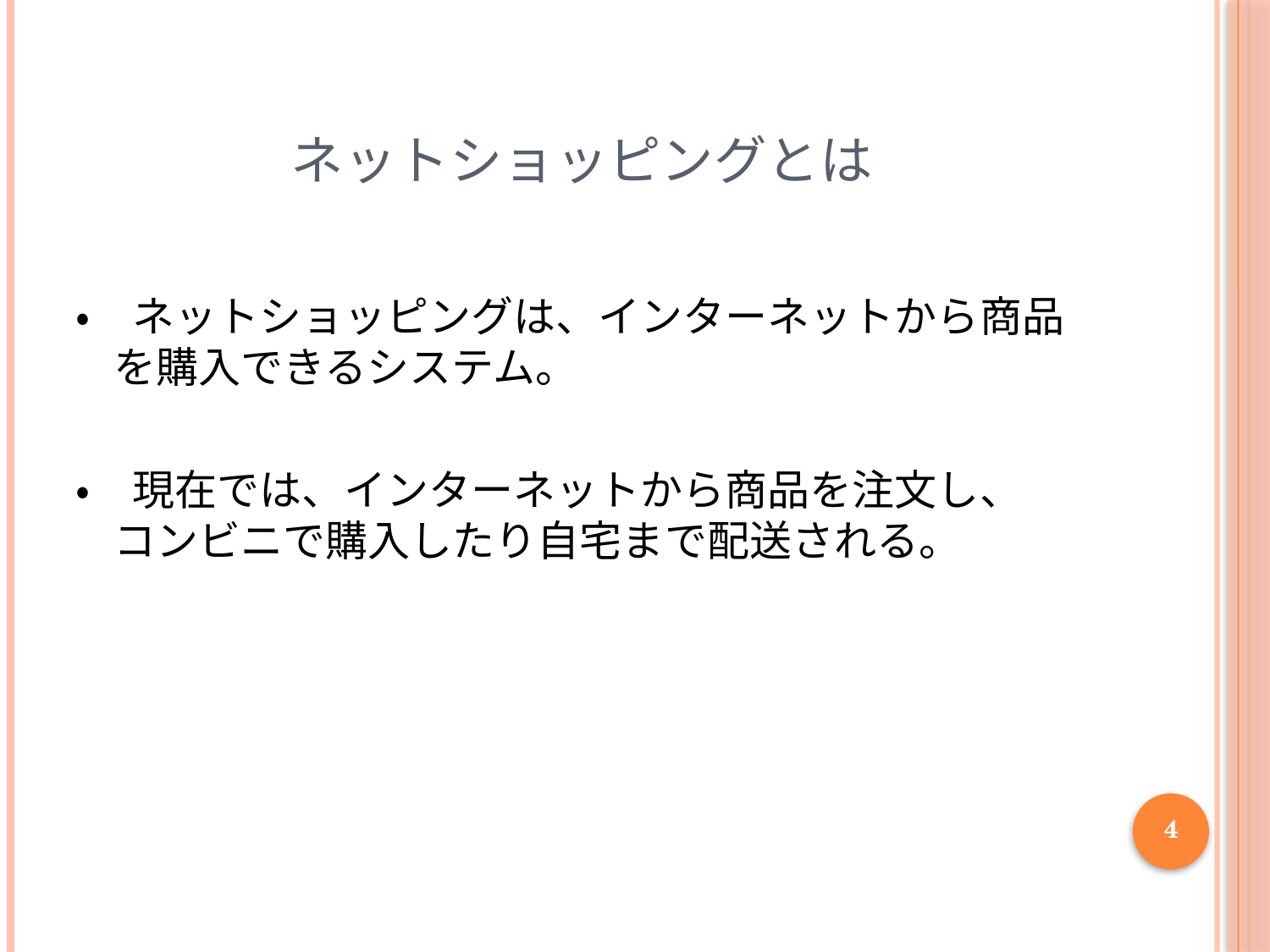

# ネットショッピングとは

・　ネットショッピングは、インターネットから商品を購入できるシステム。

・　現在では、インターネットから商品を注文し、　コンビニで購入したり自宅まで配送される。

4